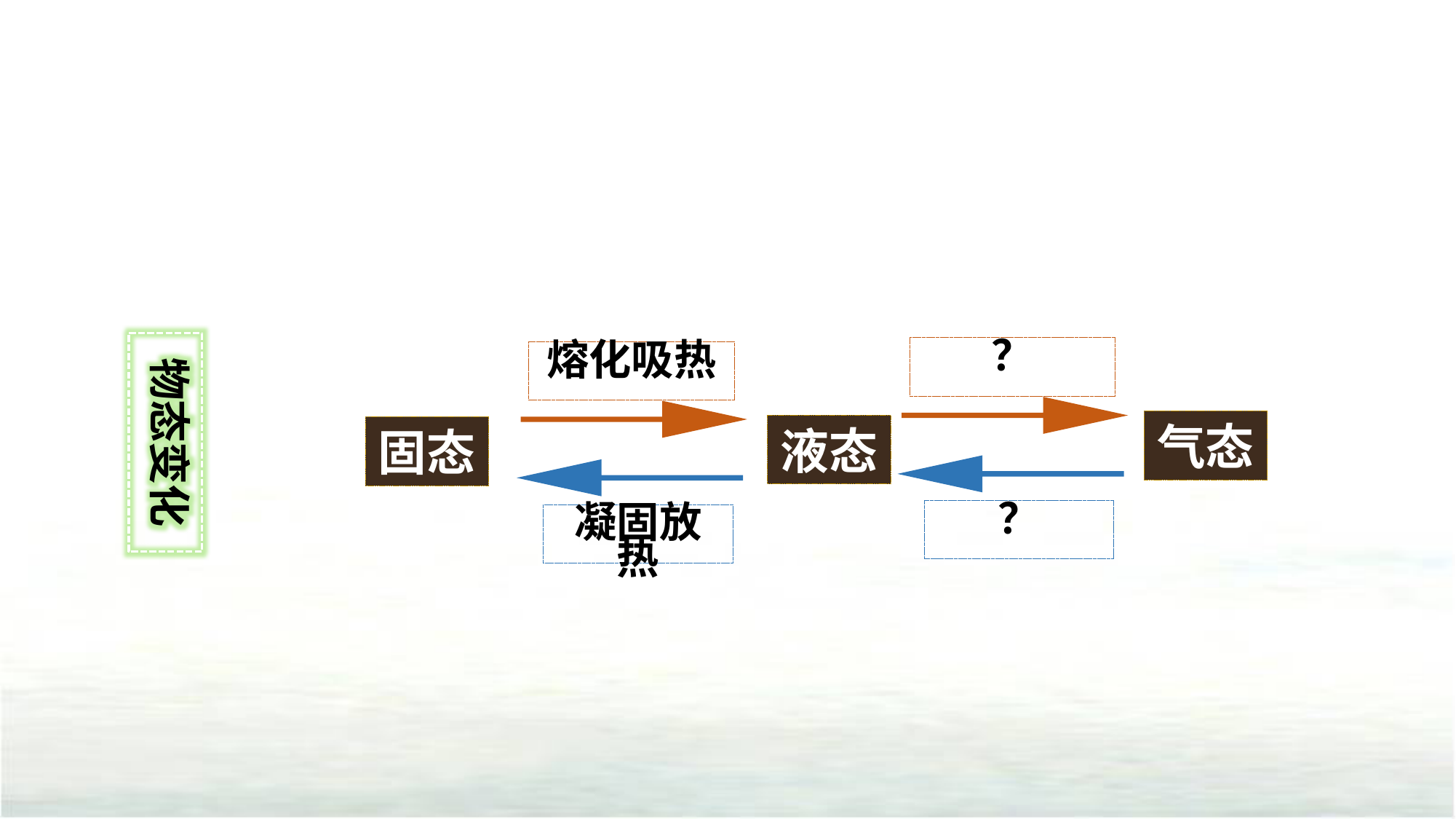

？
熔化吸热
物态变化

气态
液态
固态
？
凝固放热